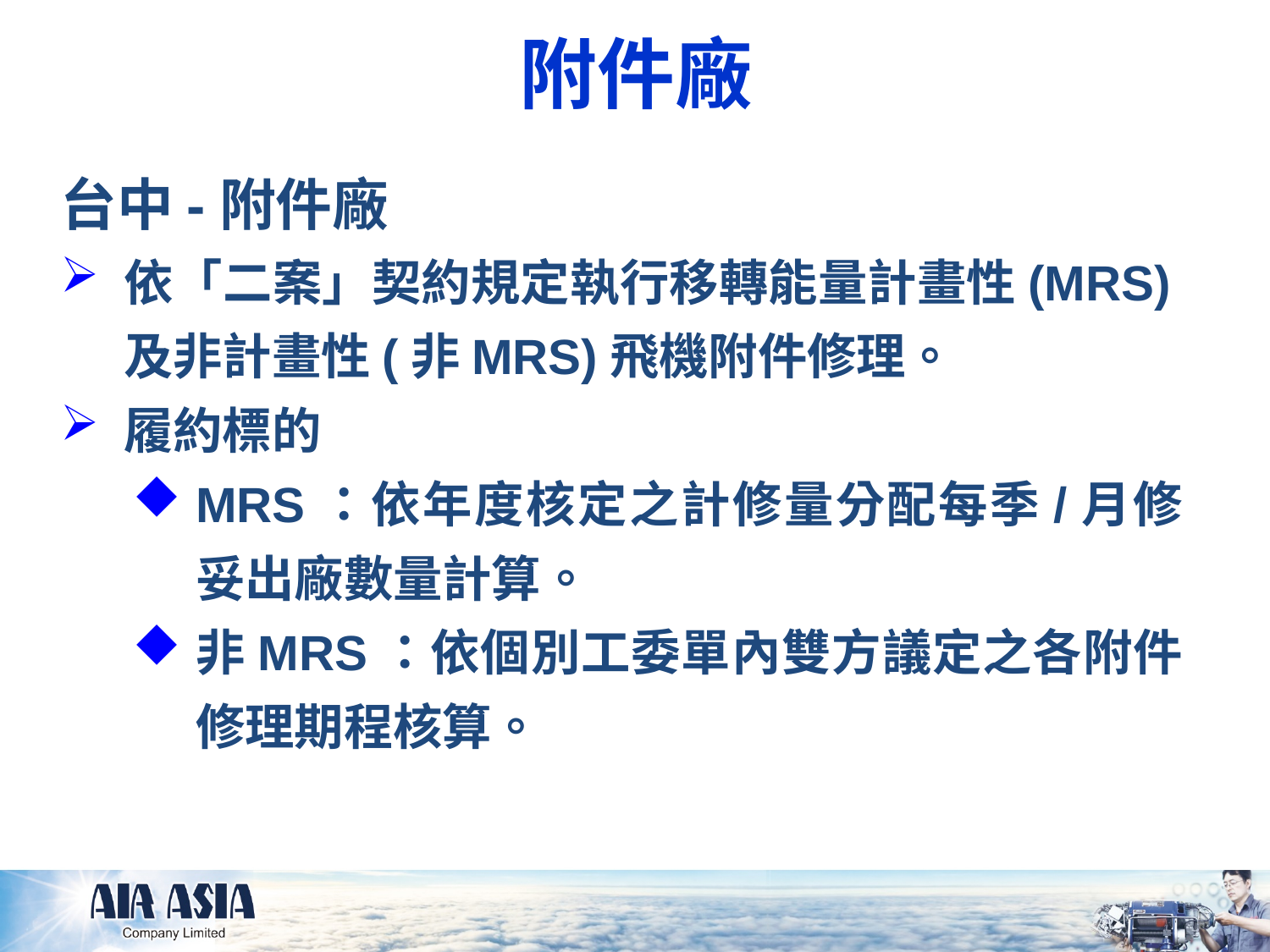

附件廠
台中-附件廠
依「二案」契約規定執行移轉能量計畫性(MRS)及非計畫性(非MRS)飛機附件修理。
履約標的
MRS：依年度核定之計修量分配每季/月修妥出廠數量計算。
非MRS：依個別工委單內雙方議定之各附件修理期程核算。